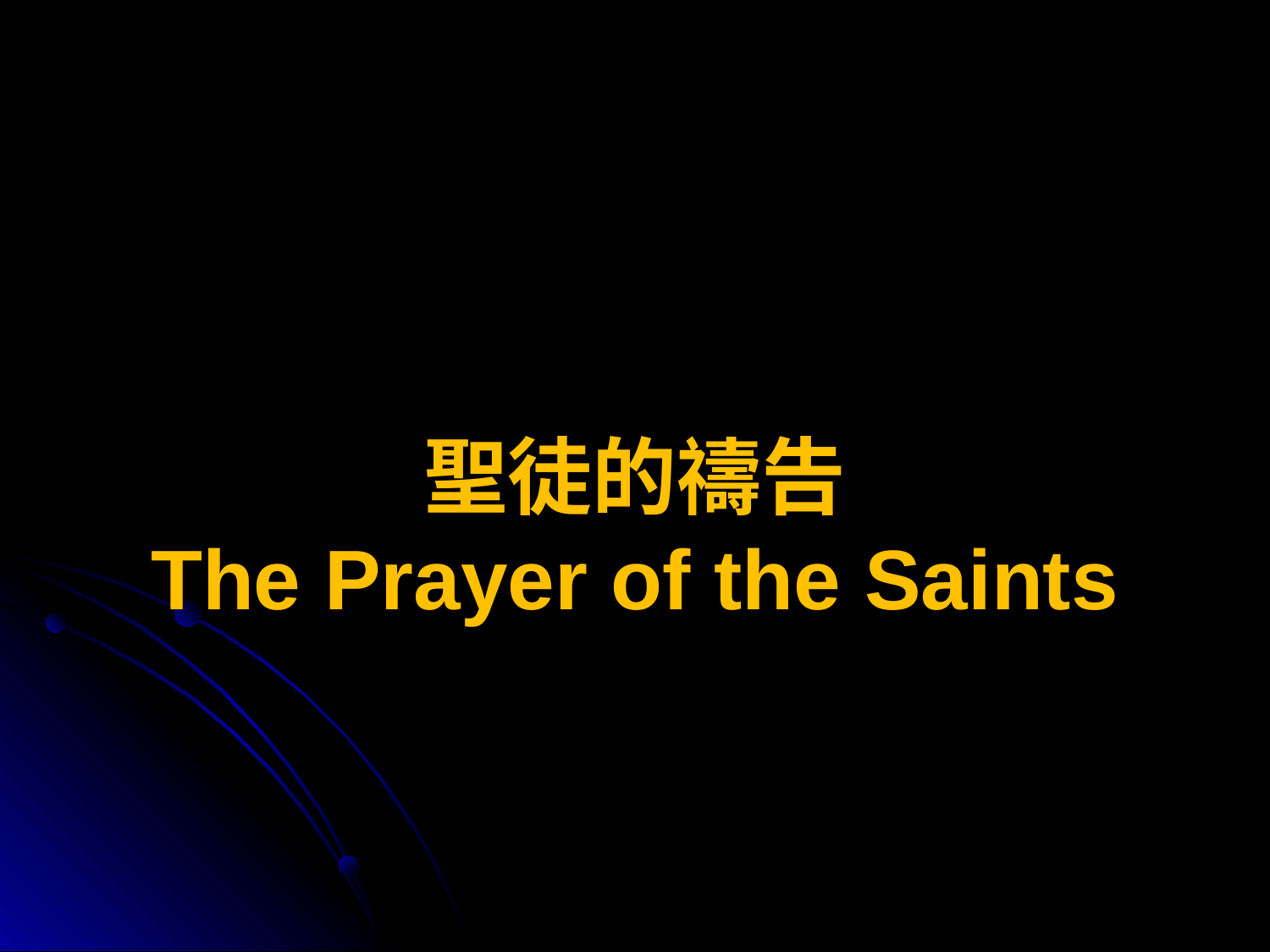

# 聖徒的禱告 The Prayer of the Saints